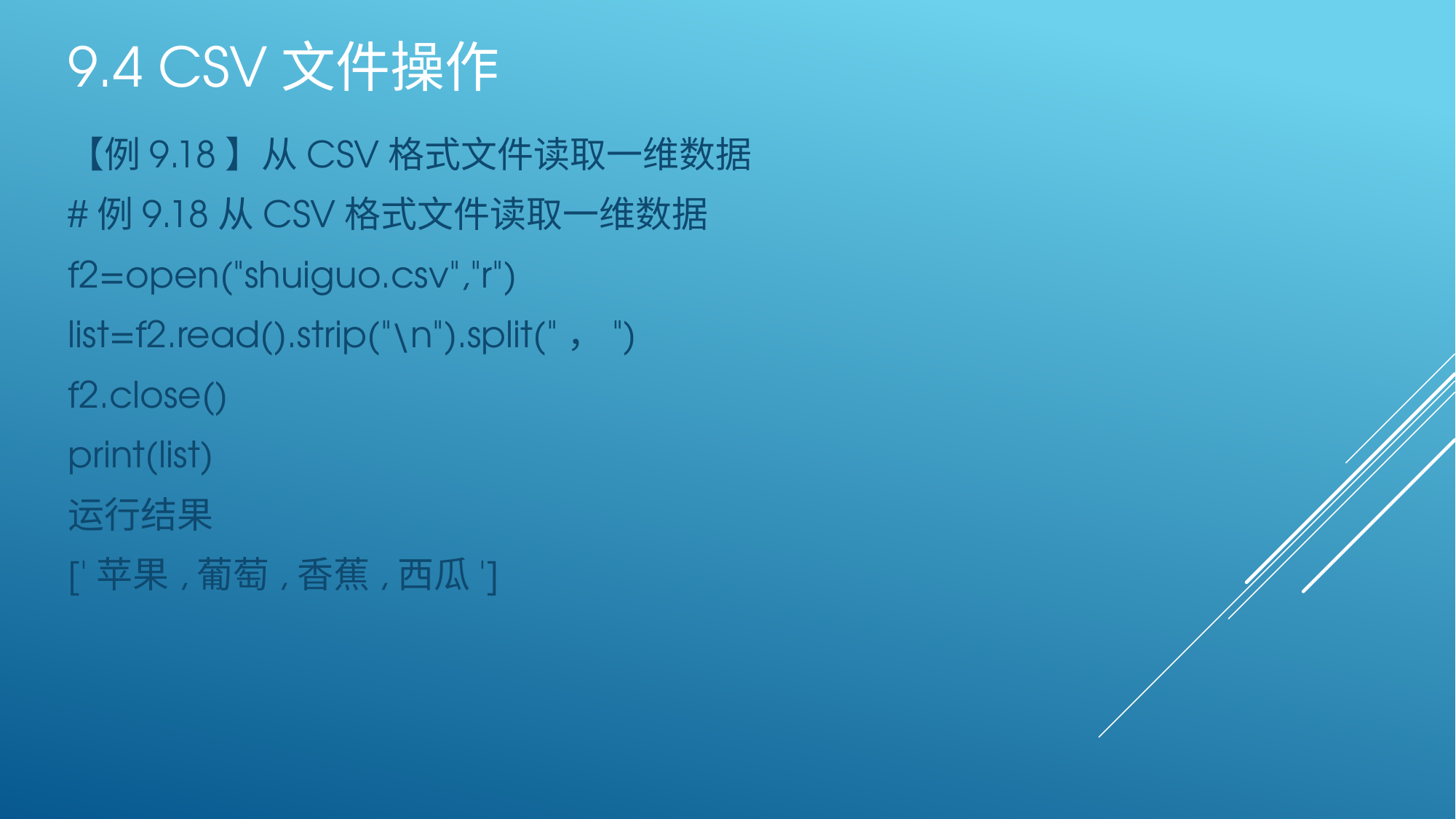

# 9.4 CSV文件操作
【例9.18】从CSV格式文件读取一维数据
#例9.18从CSV格式文件读取一维数据
f2=open("shuiguo.csv","r")
list=f2.read().strip("\n").split("，")
f2.close()
print(list)
运行结果
['苹果,葡萄,香蕉,西瓜']